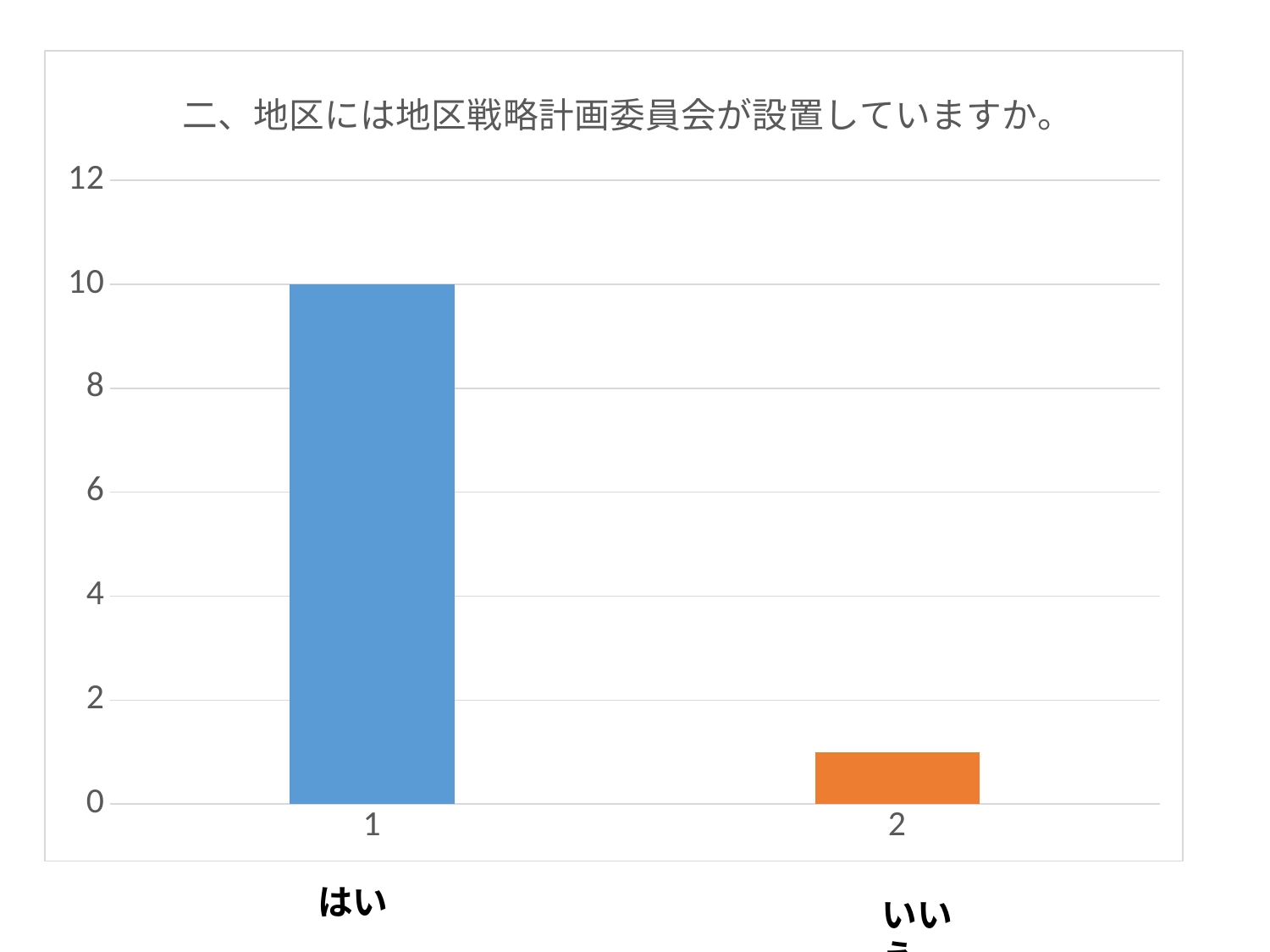

### Chart: 二、地区には地区戦略計画委員会が設置していますか。

| Category | 二 |
|---|---|
| 1 | 10.0 |
| 2 | 1.0 |
はい
いいえ